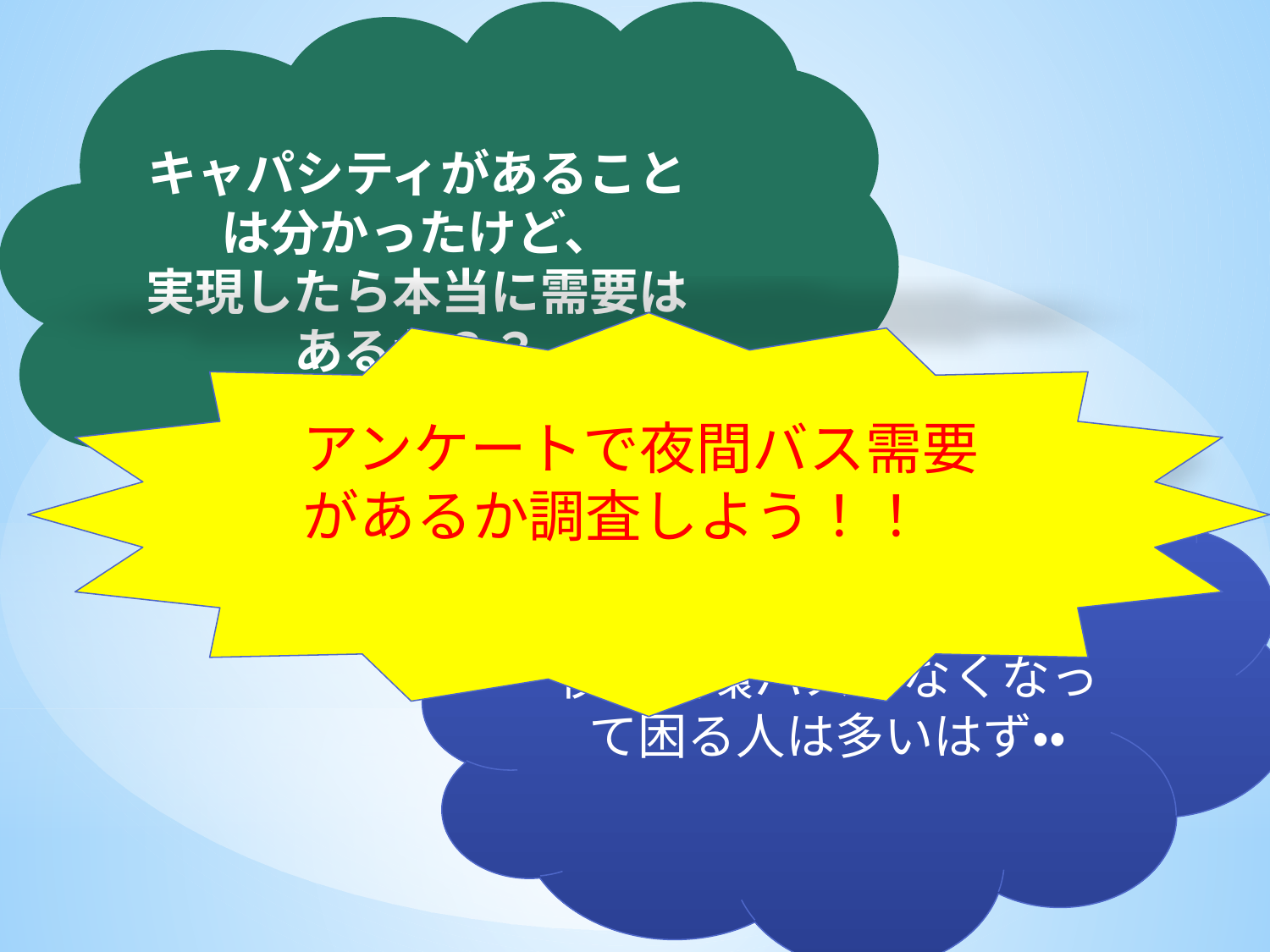

キャパシティがあることは分かったけど、
実現したら本当に需要はあるか？？
アンケートで夜間バス需要があるか調査しよう！！

夜に循環バスがなくなって困る人は多いはず・・